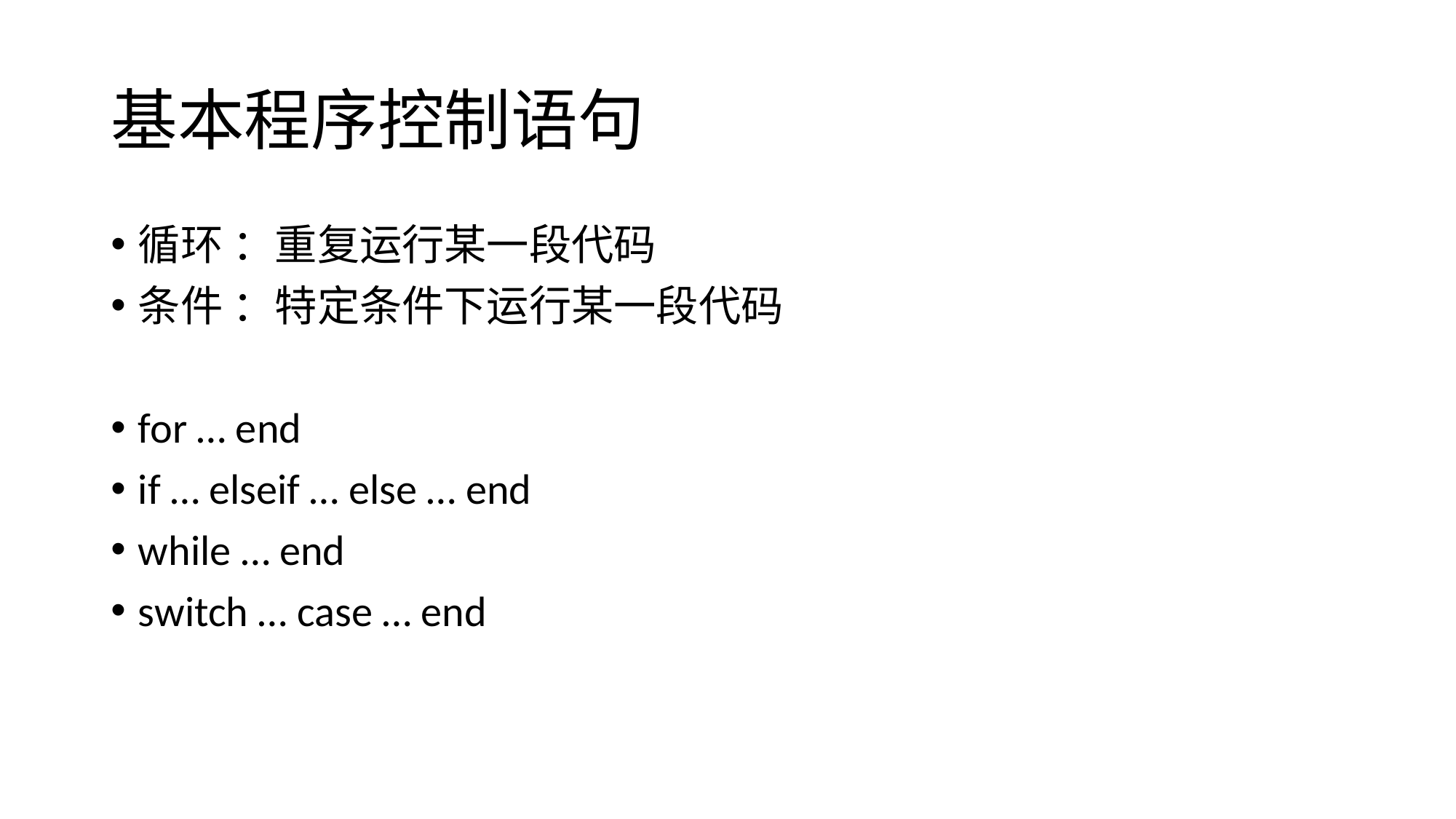

# 基本程序控制语句
循环 ：重复运行某一段代码
条件 ：特定条件下运行某一段代码

for … end
if … elseif … else … end
while … end
switch … case … end